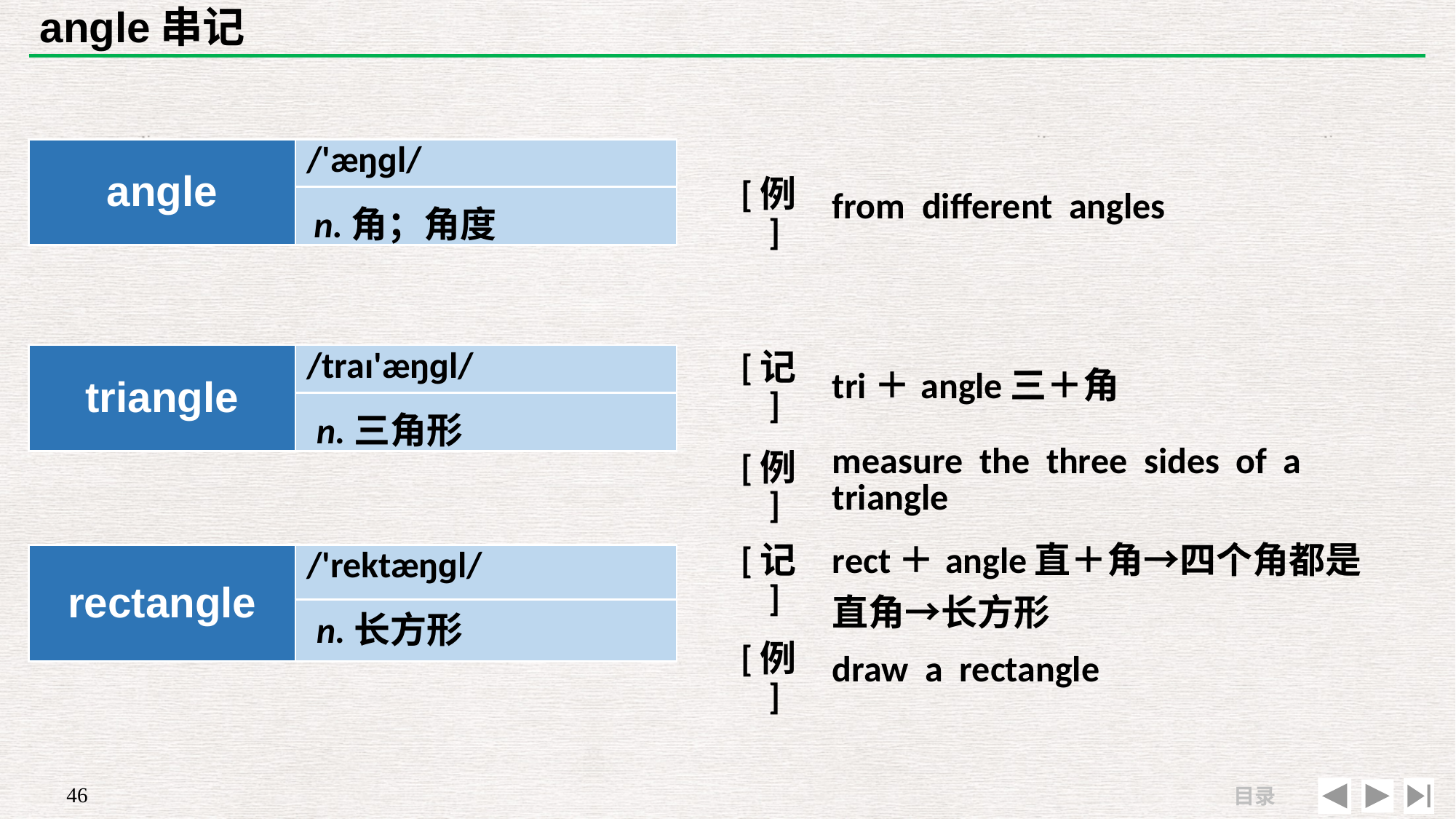

# angle串记

|  |  |
| --- | --- |
| [例] | from different angles |
| angle | /'æŋɡl/ |
| --- | --- |
|  |  |
n.角；角度
| [记] | tri＋angle三＋角 |
| --- | --- |
| [例] | measure the three sides of a triangle |
| triangle | /traɪ'æŋɡl/ |
| --- | --- |
|  |  |
n.三角形
| [记] | rect＋angle直＋角→四个角都是直角→长方形 |
| --- | --- |
| [例] | draw a rectangle |
| rectangle | /'rektæŋɡl/ |
| --- | --- |
|  |  |
n.长方形